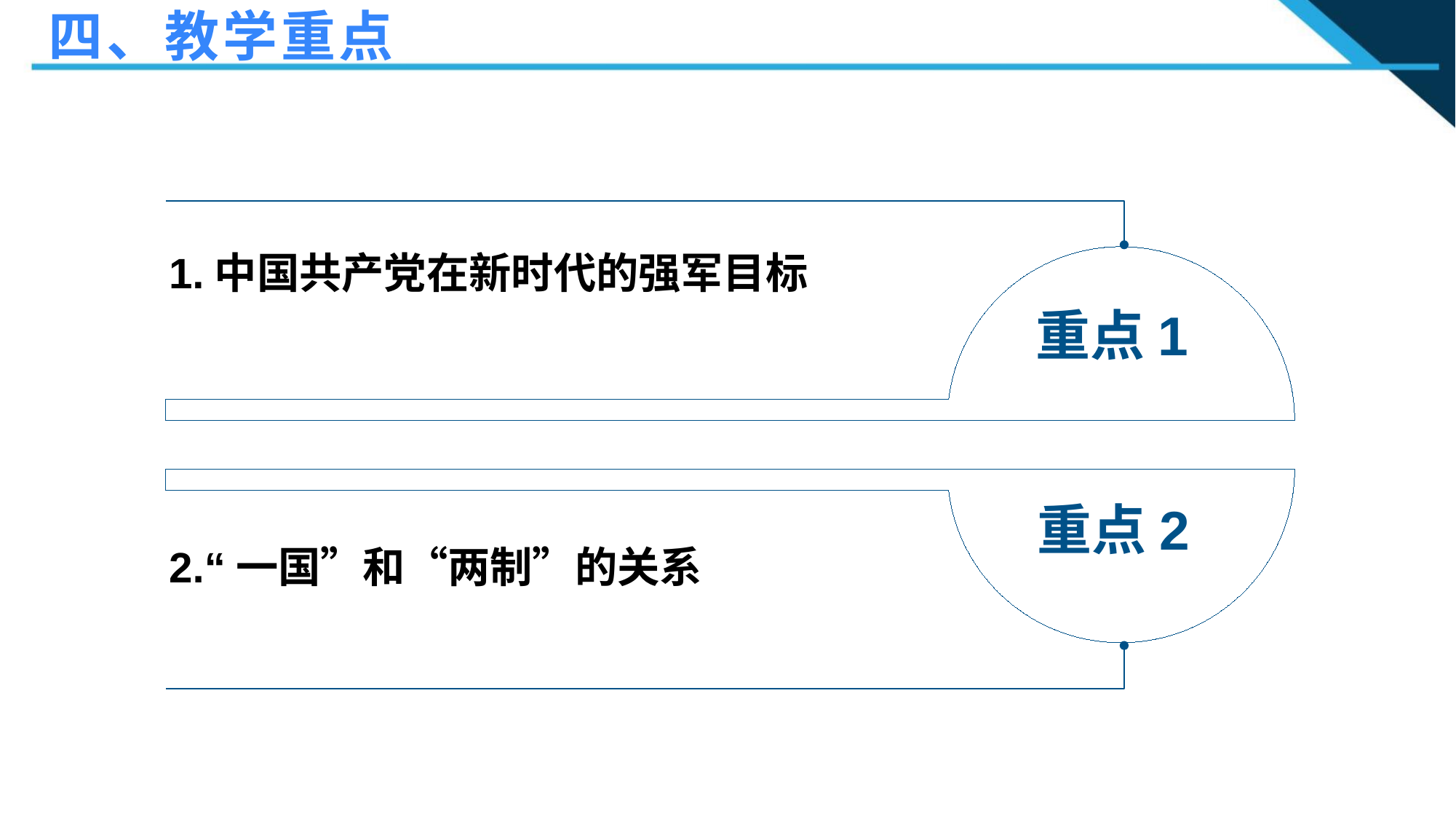

四、教学重点

1.中国共产党在新时代的强军目标
2.“一国”和“两制”的关系处输入
重点1
重点2